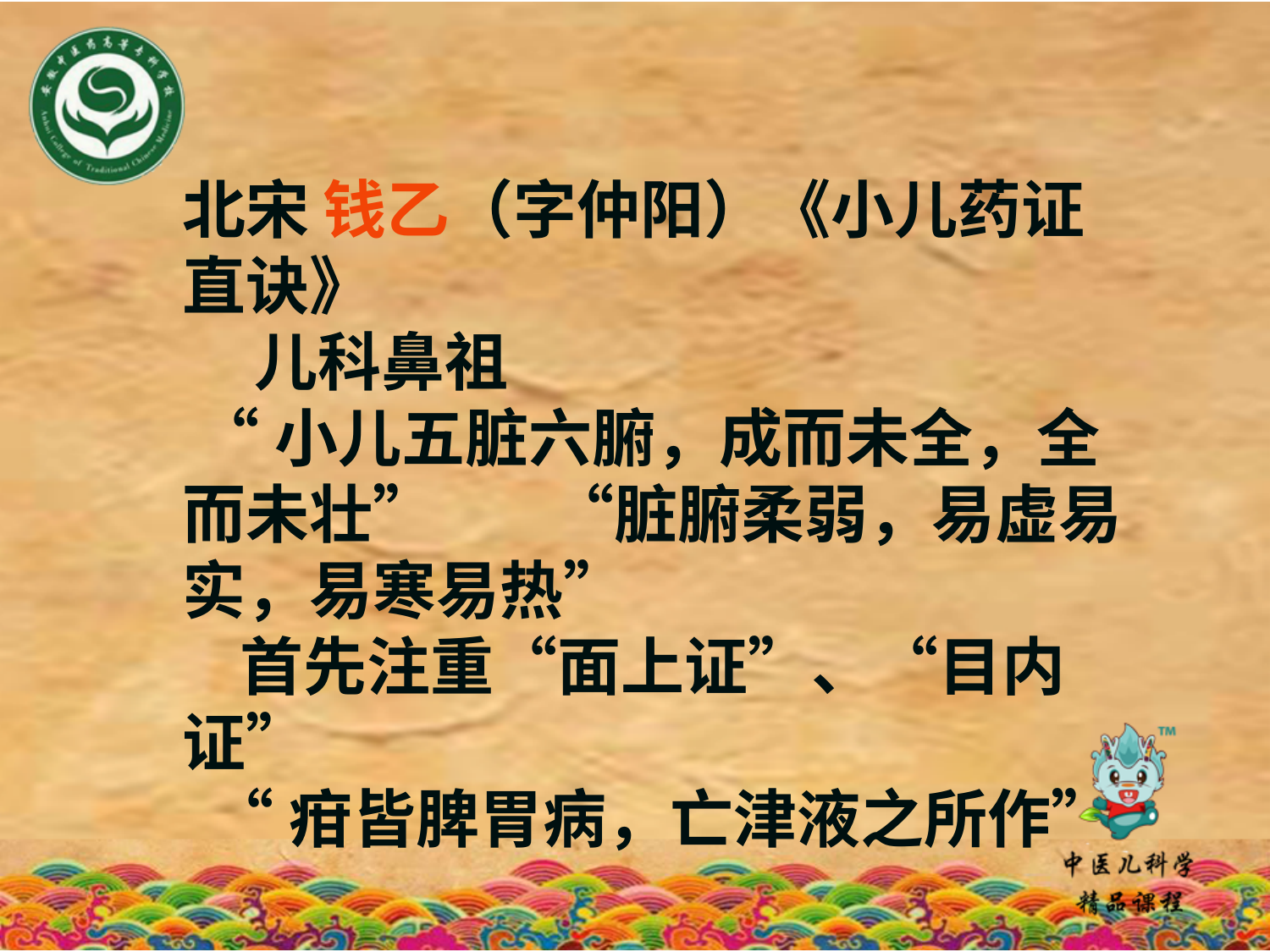

北宋 钱乙（字仲阳）《小儿药证直诀》
    儿科鼻祖
 “小儿五脏六腑，成而未全，全而未壮”        “脏腑柔弱，易虚易实，易寒易热”
   首先注重“面上证”、“目内证”
  “疳皆脾胃病，亡津液之所作”